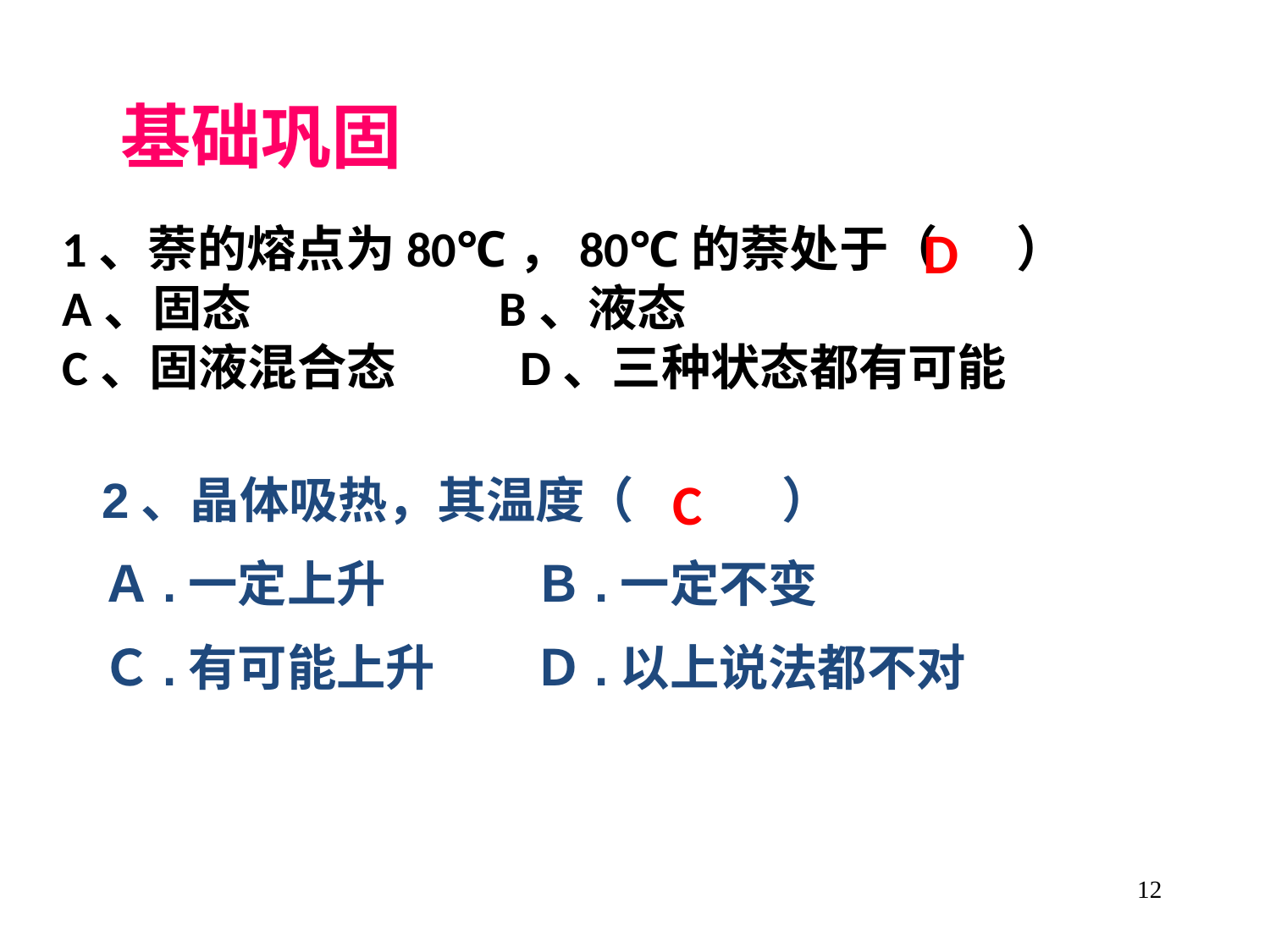

基础巩固
1、萘的熔点为80℃，80℃的萘处于（       ）
A、固态                     B、液态
C、固液混合态          D、三种状态都有可能
D
C
2、晶体吸热，其温度（　　　）
Ａ.一定上升　　　Ｂ.一定不变
Ｃ.有可能上升　　Ｄ.以上说法都不对
12